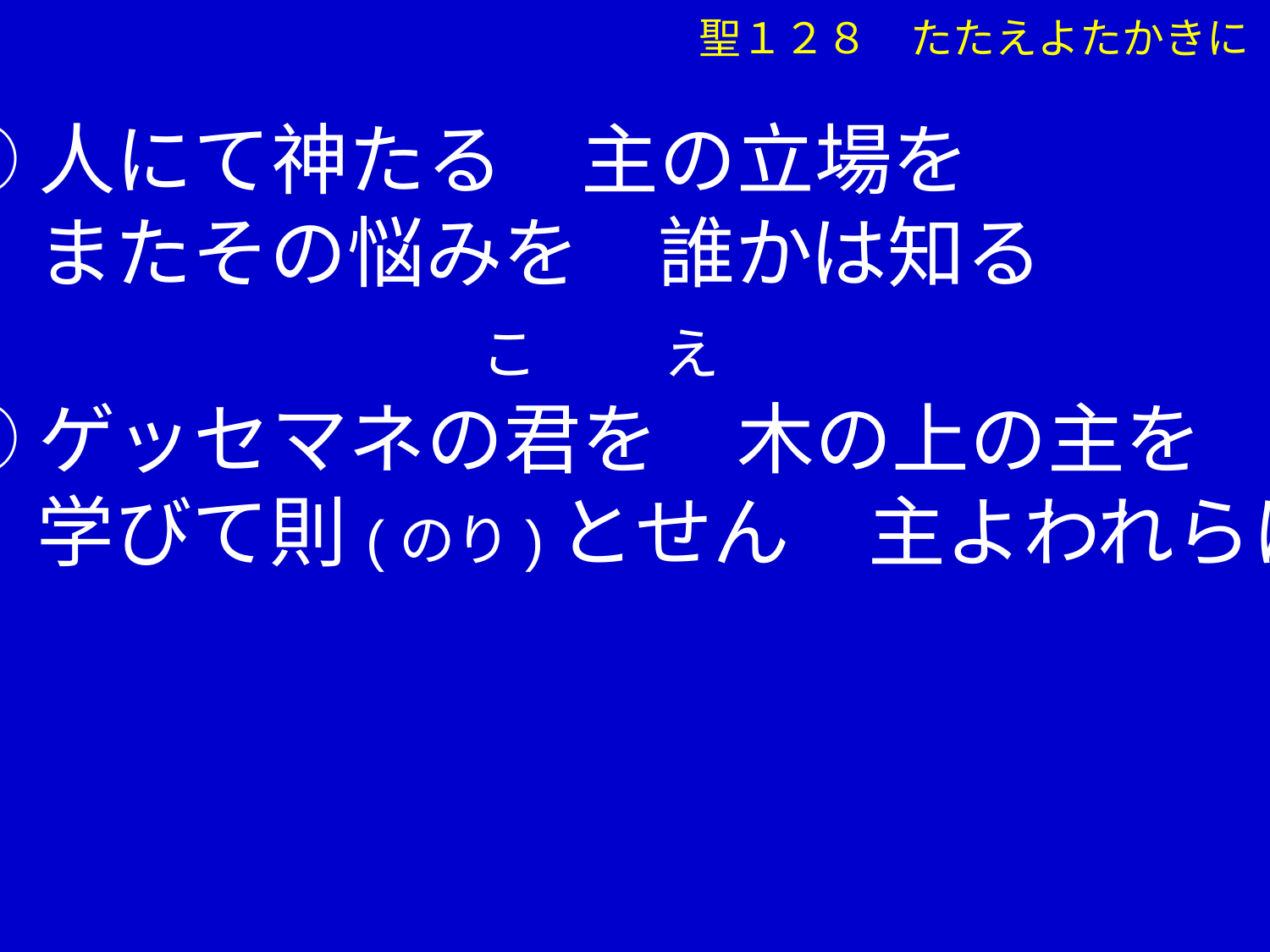

聖１２８　たたえよたかきに
⑤人にて神たる　主の立場を
　 またその悩みを　誰かは知る
                              こ　 　え
⑥ゲッセマネの君を　木の上の主を
　 学びて則(のり)とせん　主よわれらは